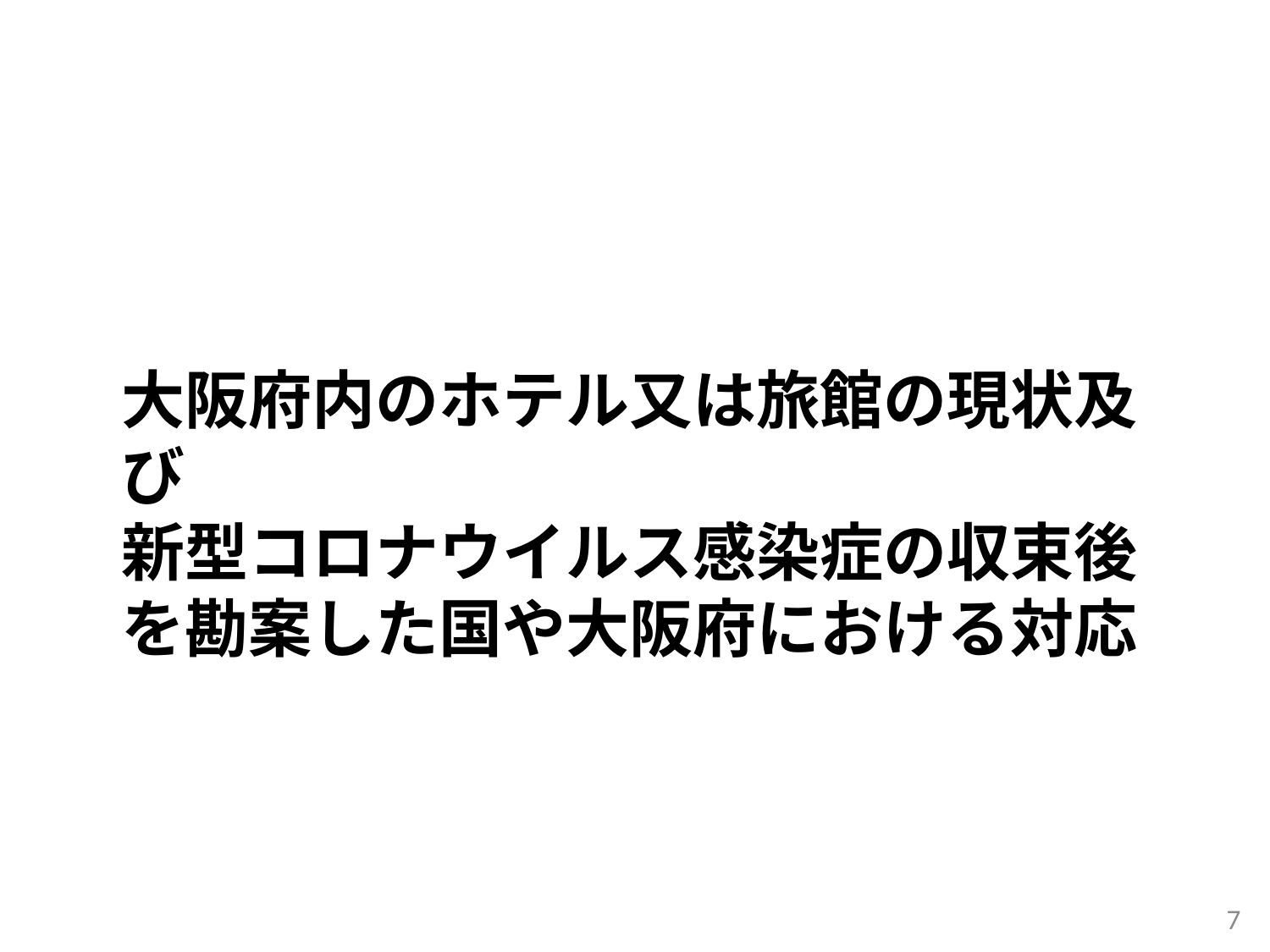

大阪府内のホテル又は旅館の現状及び
新型コロナウイルス感染症の収束後を勘案した国や大阪府における対応
7